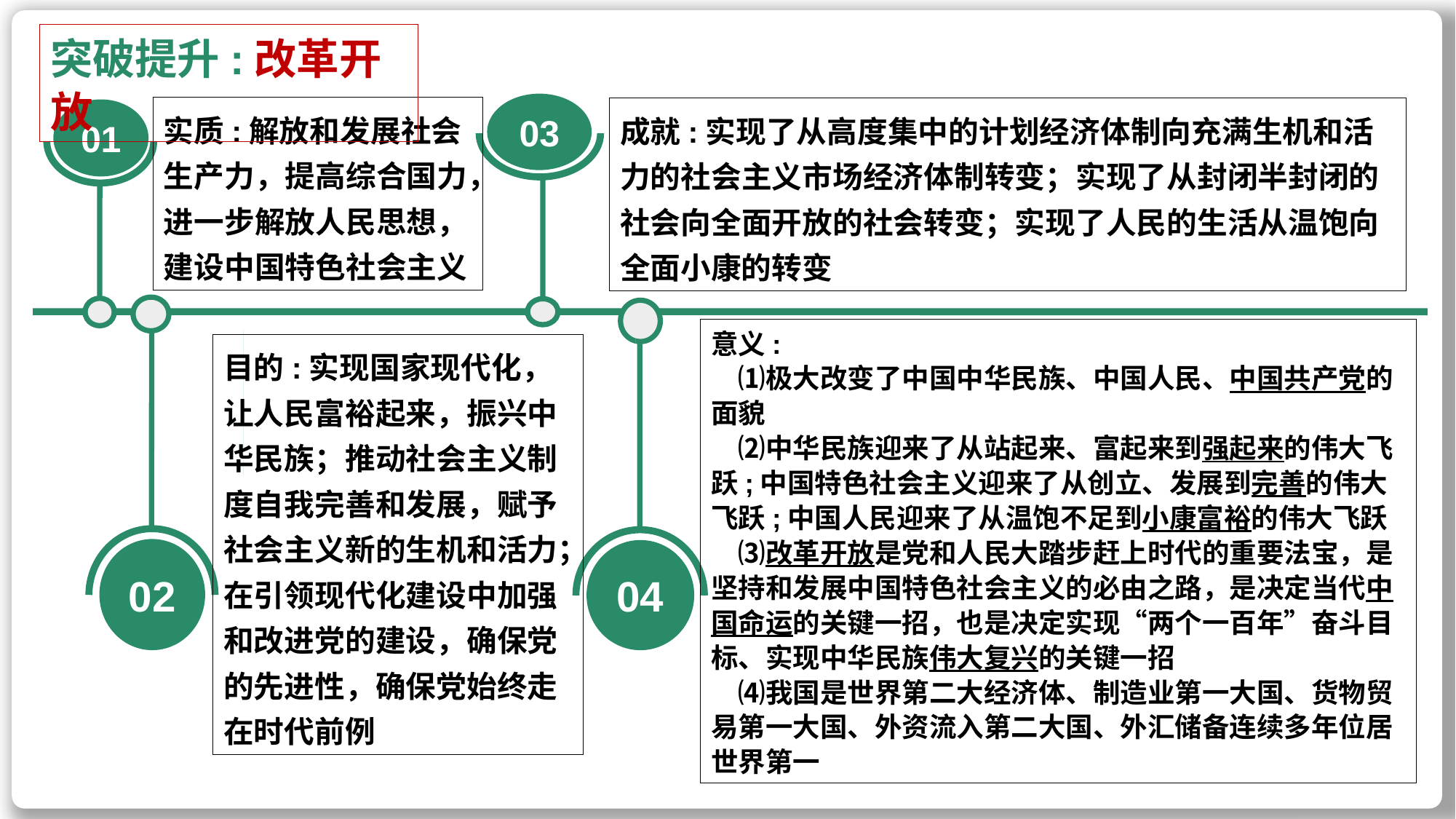

一、公有制经济（为什么、怎么办）
1.为什么要毫不动摇巩固发展公有制经济？
【答题要点】：生产资料所有制+公有制为主体的地位+公有制为主体的作用
【答题模板】
①我国坚持以公有制主体、多种所有制经济共同发展的生产资料所有制，这是中国特色社会主义制度的重要支柱，也是社会主义市场经济体制的根基，体现了中国特色社会主义制度的优越性。
② 以公有制为主体是社会主义经济制度根本特征，公有制经济是社会主义经济制度的基础。
③坚持公有制为主体是促进生产力发展根本要求，有利于推动经济持续发展；是实现共同富裕根本前提，有利于人民共享发展成果。
突破提升:改革开放
03

实质:解放和发展社会生产力，提高综合国力，进一步解放人民思想，建设中国特色社会主义
成就:实现了从高度集中的计划经济体制向充满生机和活力的社会主义市场经济体制转变；实现了从封闭半封闭的社会向全面开放的社会转变；实现了人民的生活从温饱向全面小康的转变
01

02

04

意义:
　⑴极大改变了中国中华民族、中国人民、中国共产党的面貌
　⑵中华民族迎来了从站起来、富起来到强起来的伟大飞跃;中国特色社会主义迎来了从创立、发展到完善的伟大飞跃;中国人民迎来了从温饱不足到小康富裕的伟大飞跃
　⑶改革开放是党和人民大踏步赶上时代的重要法宝，是坚持和发展中国特色社会主义的必由之路，是决定当代中国命运的关键一招，也是决定实现“两个一百年”奋斗目标、实现中华民族伟大复兴的关键一招
　⑷我国是世界第二大经济体、制造业第一大国、货物贸易第一大国、外资流入第二大国、外汇储备连续多年位居世界第一

目的:实现国家现代化，让人民富裕起来，振兴中华民族；推动社会主义制度自我完善和发展，赋予社会主义新的生机和活力；在引领现代化建设中加强和改进党的建设，确保党的先进性，确保党始终走在时代前例